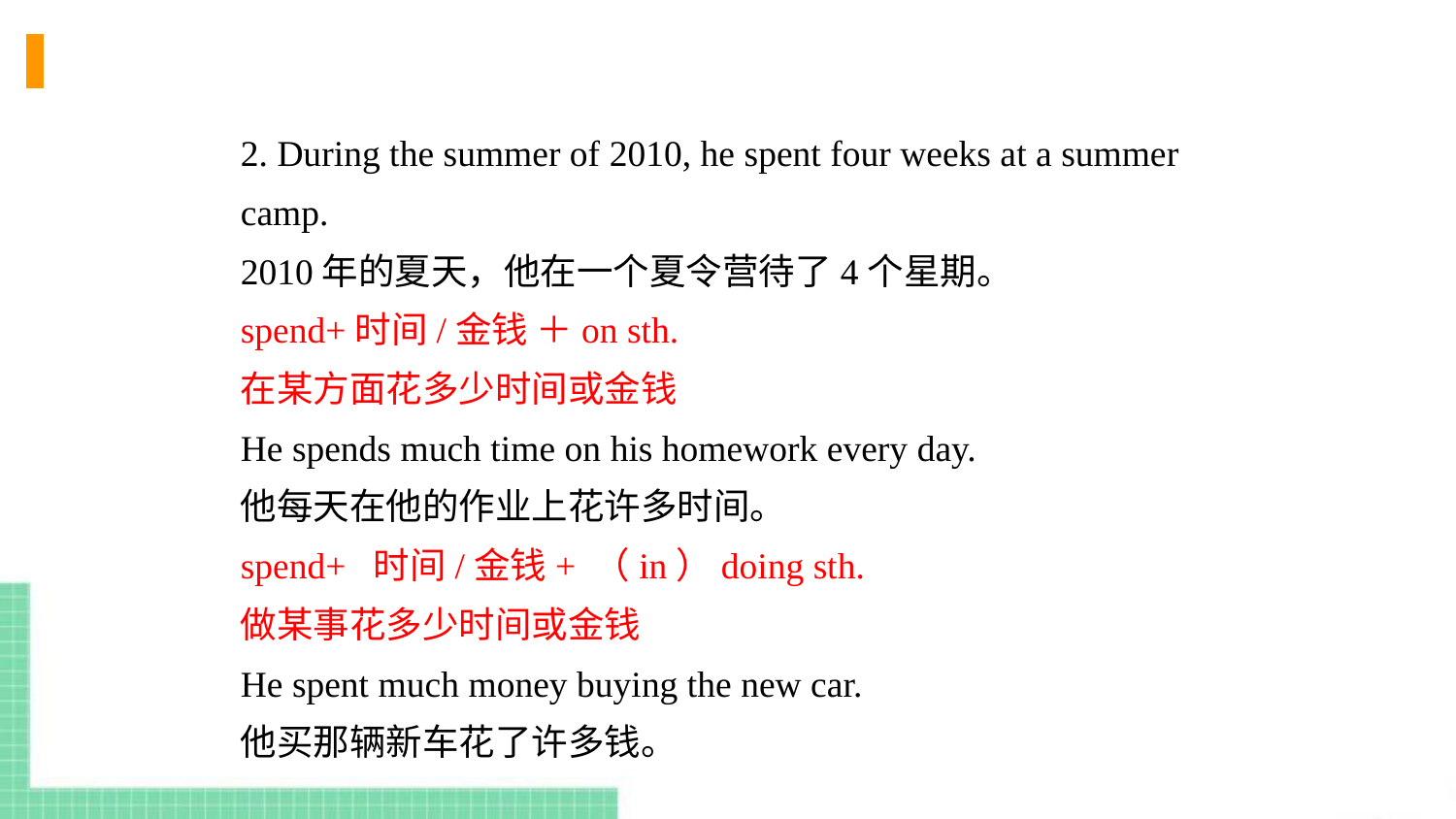

2. During the summer of 2010, he spent four weeks at a summer camp.
2010年的夏天，他在一个夏令营待了4个星期。
spend+时间/金钱 ＋on sth.
在某方面花多少时间或金钱
He spends much time on his homework every day.
他每天在他的作业上花许多时间。
spend+  时间/金钱+ （in）doing sth.
做某事花多少时间或金钱
He spent much money buying the new car.
他买那辆新车花了许多钱。